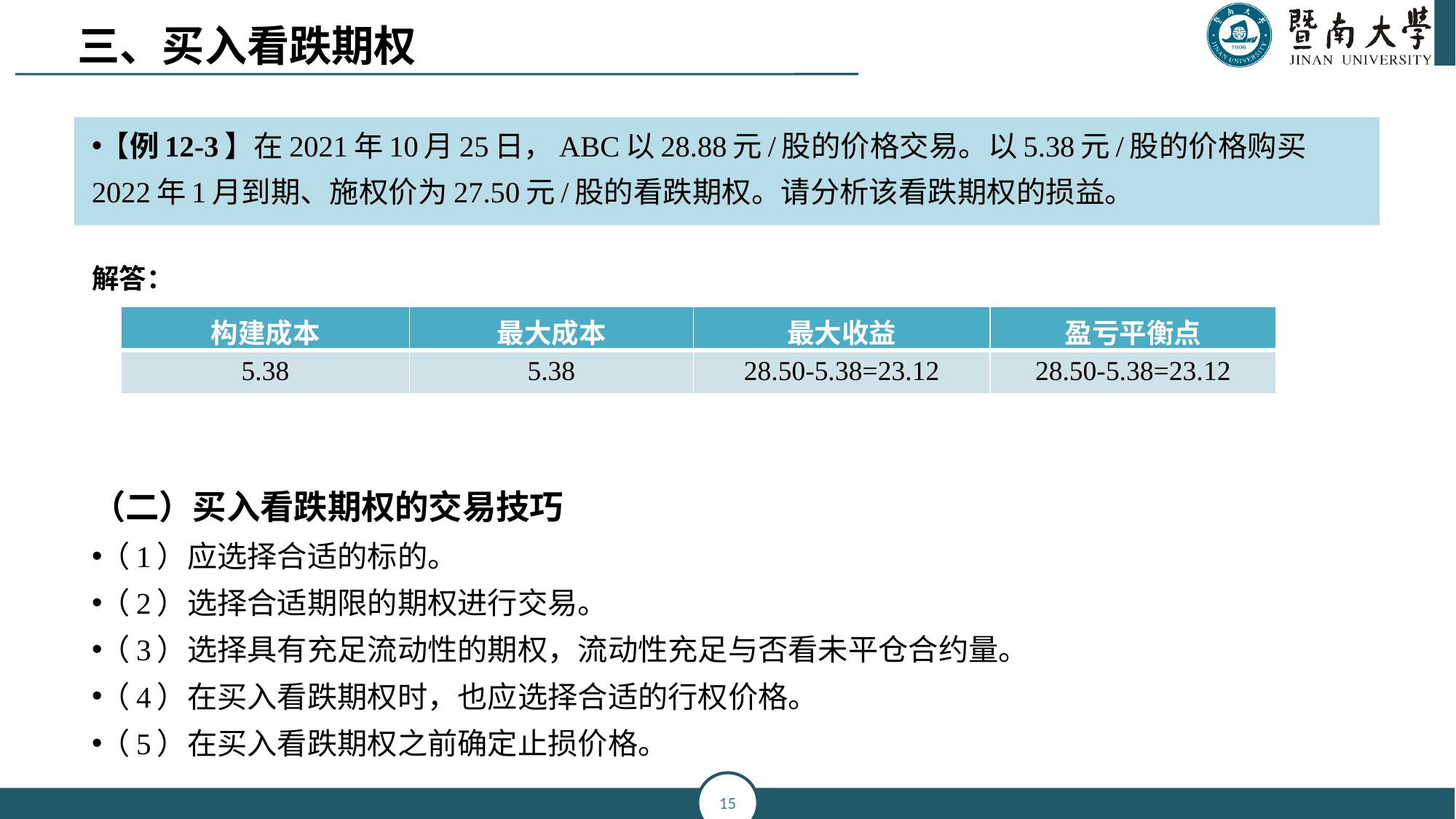

三、买入看跌期权

【例12-3】在2021年10月25日，ABC以28.88元/股的价格交易。以5.38元/股的价格购买2022年1月到期、施权价为27.50元/股的看跌期权。请分析该看跌期权的损益。

解答：

（二）买入看跌期权的交易技巧
（1）应选择合适的标的。
（2）选择合适期限的期权进行交易。
（3）选择具有充足流动性的期权，流动性充足与否看未平仓合约量。
（4）在买入看跌期权时，也应选择合适的行权价格。
（5）在买入看跌期权之前确定止损价格。

| 构建成本 | 最大成本 | 最大收益 | 盈亏平衡点 |
| --- | --- | --- | --- |
| 5.38 | 5.38 | 28.50-5.38=23.12 | 28.50-5.38=23.12 |